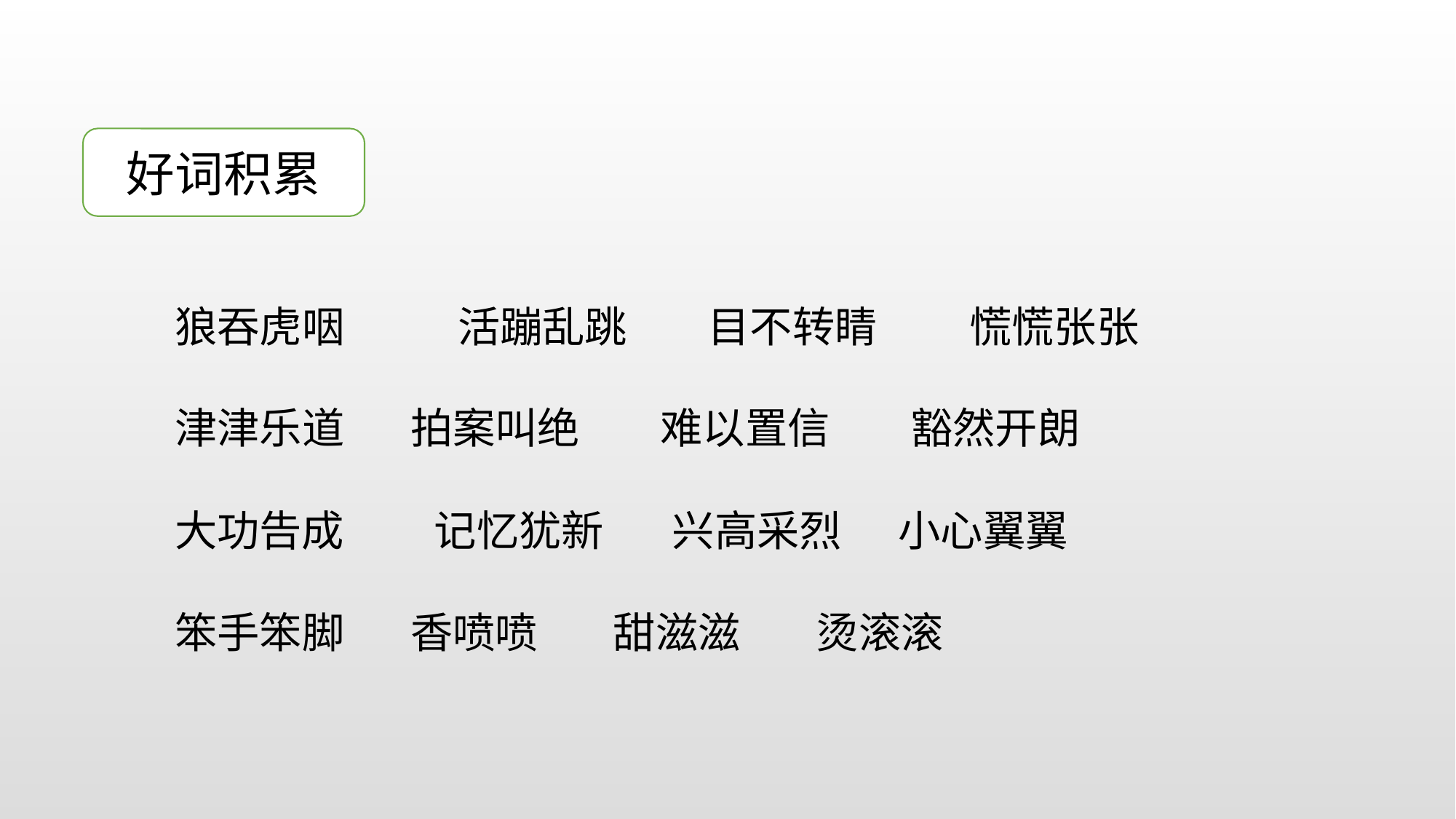

好词积累
狼吞虎咽       活蹦乱跳      目不转睛      慌慌张张
津津乐道       拍案叫绝      难以置信      豁然开朗
大功告成       记忆犹新      兴高采烈      小心翼翼
笨手笨脚       香喷喷        甜滋滋        烫滚滚